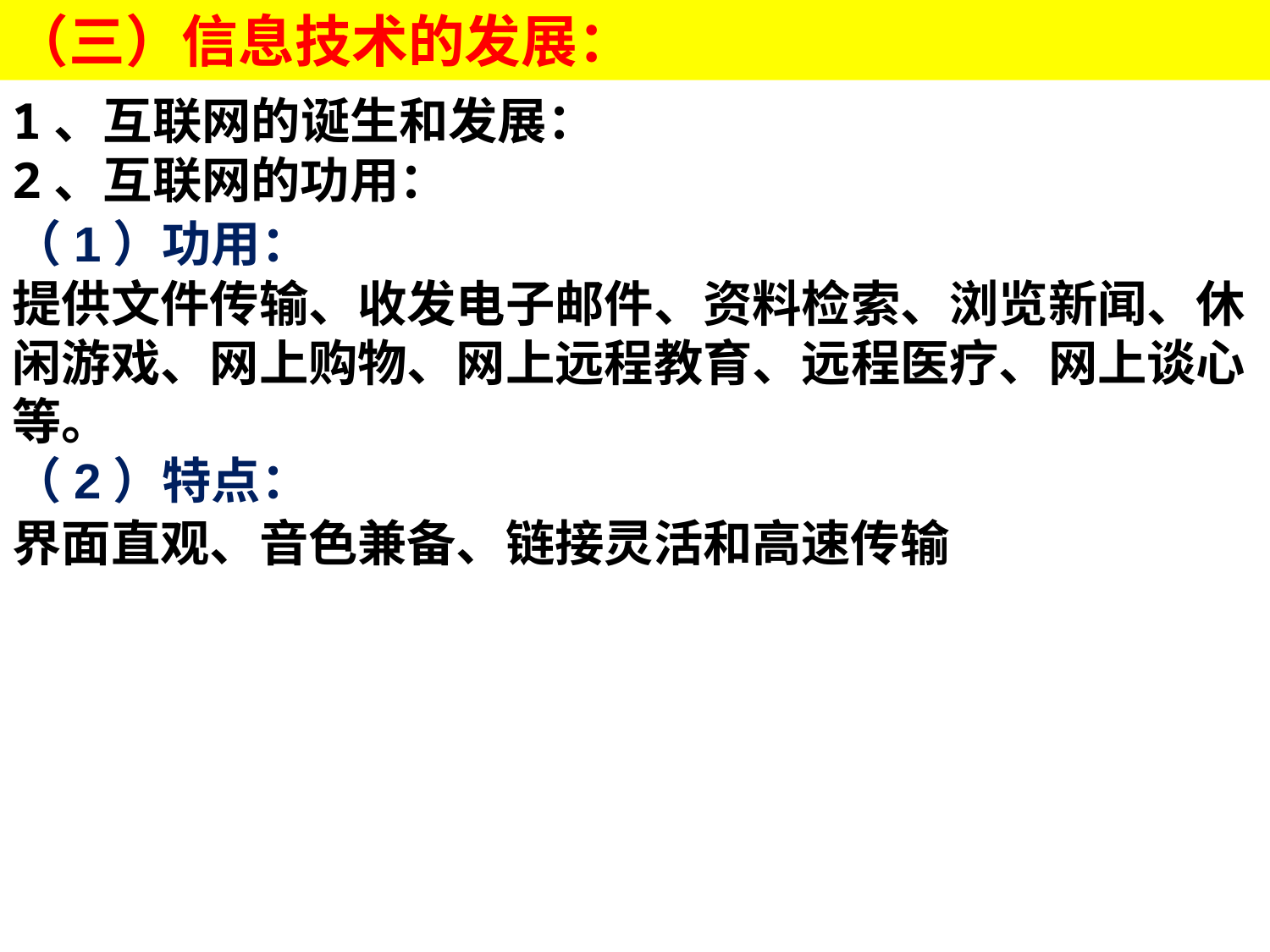

（三）信息技术的发展：
1、互联网的诞生和发展：
2、互联网的功用：
（1）功用：

（2）特点：
提供文件传输、收发电子邮件、资料检索、浏览新闻、休闲游戏、网上购物、网上远程教育、远程医疗、网上谈心等。
界面直观、音色兼备、链接灵活和高速传输